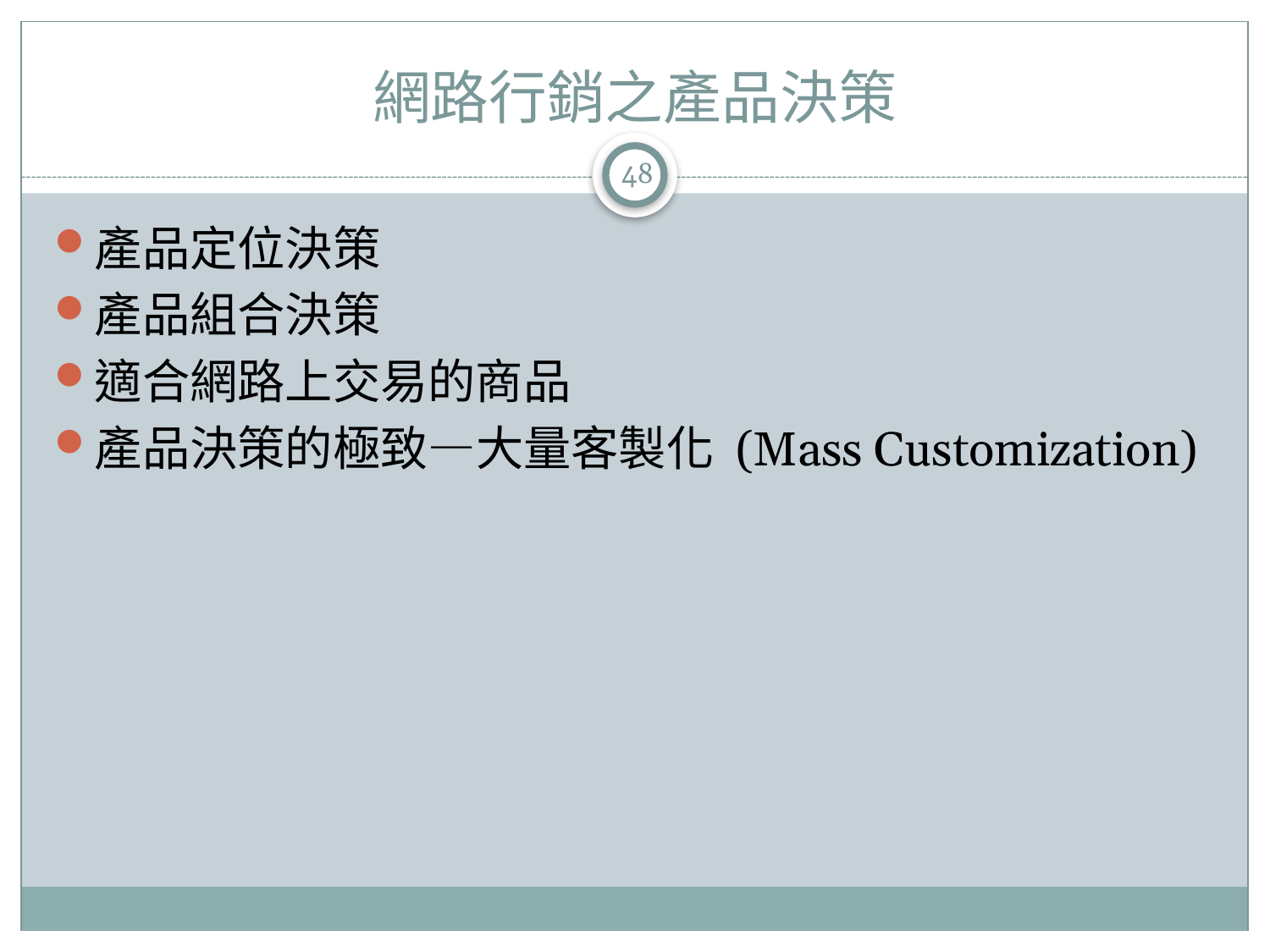

# 網路行銷之產品決策
48
產品定位決策
產品組合決策
適合網路上交易的商品
產品決策的極致—大量客製化 (Mass Customization)